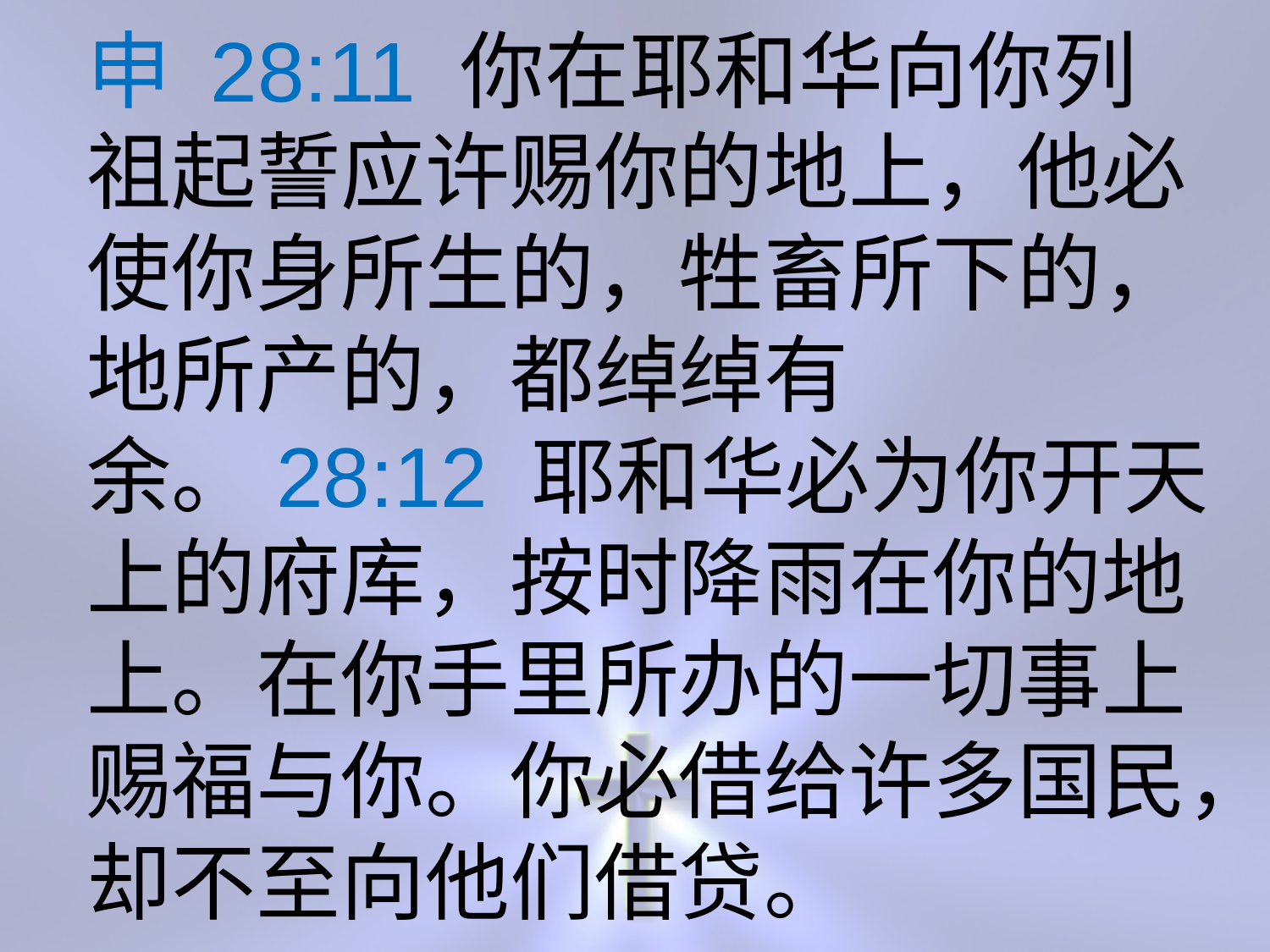

申 28:11 你在耶和华向你列祖起誓应许赐你的地上，他必使你身所生的，牲畜所下的，地所产的，都绰绰有余。28:12 耶和华必为你开天上的府库，按时降雨在你的地上。在你手里所办的一切事上赐福与你。你必借给许多国民，却不至向他们借贷。